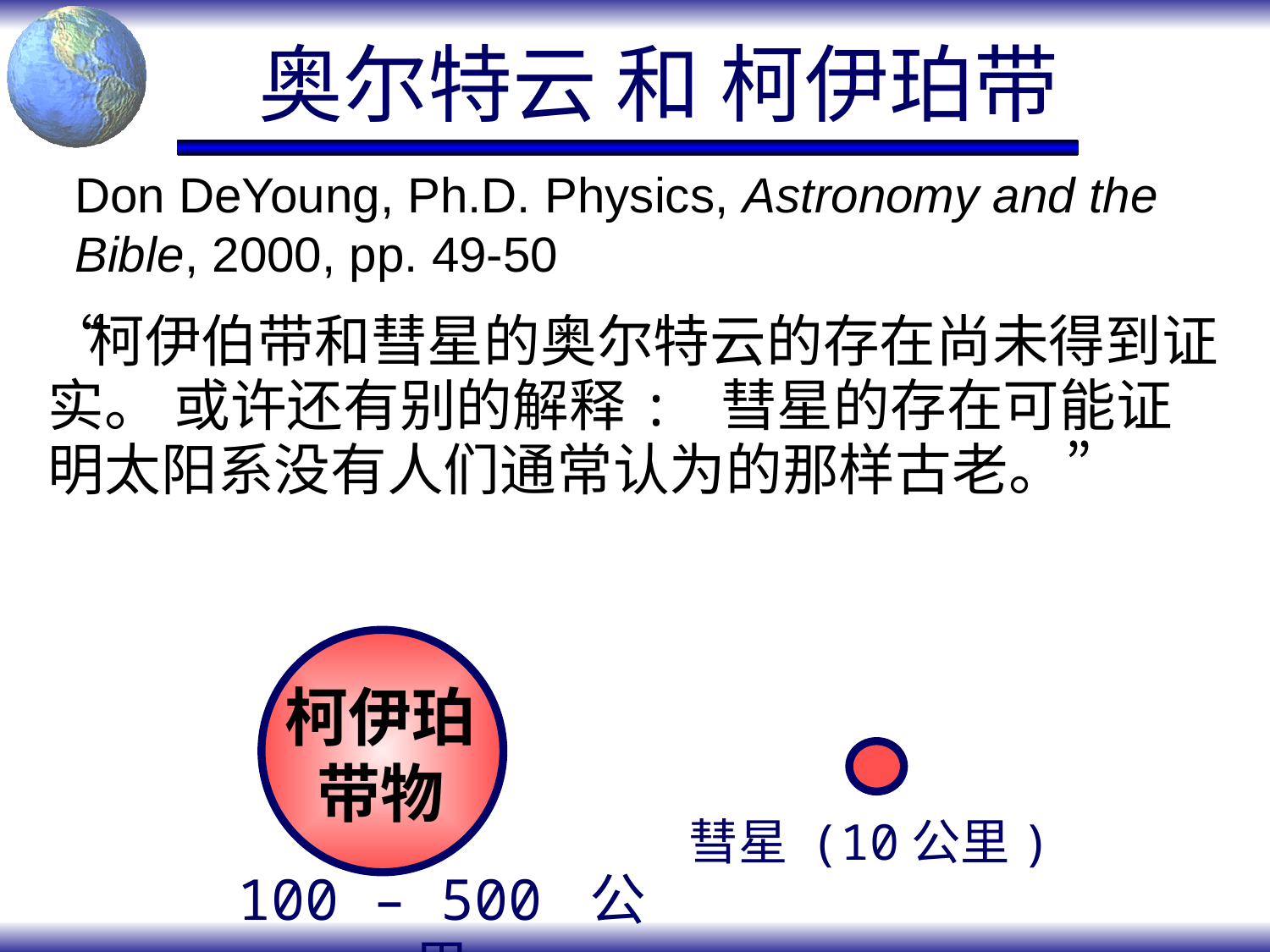

# 奥尔特云 和 柯伊珀带
Don DeYoung, Ph.D. Physics, Astronomy and the Bible, 2000, pp. 49-50
“柯伊伯带和彗星的奥尔特云的存在尚未得到证实。 或许还有别的解释: 彗星的存在可能证明太阳系没有人们通常认为的那样古老。”

柯伊珀带物

彗星 (10公里)
100 – 500 公里